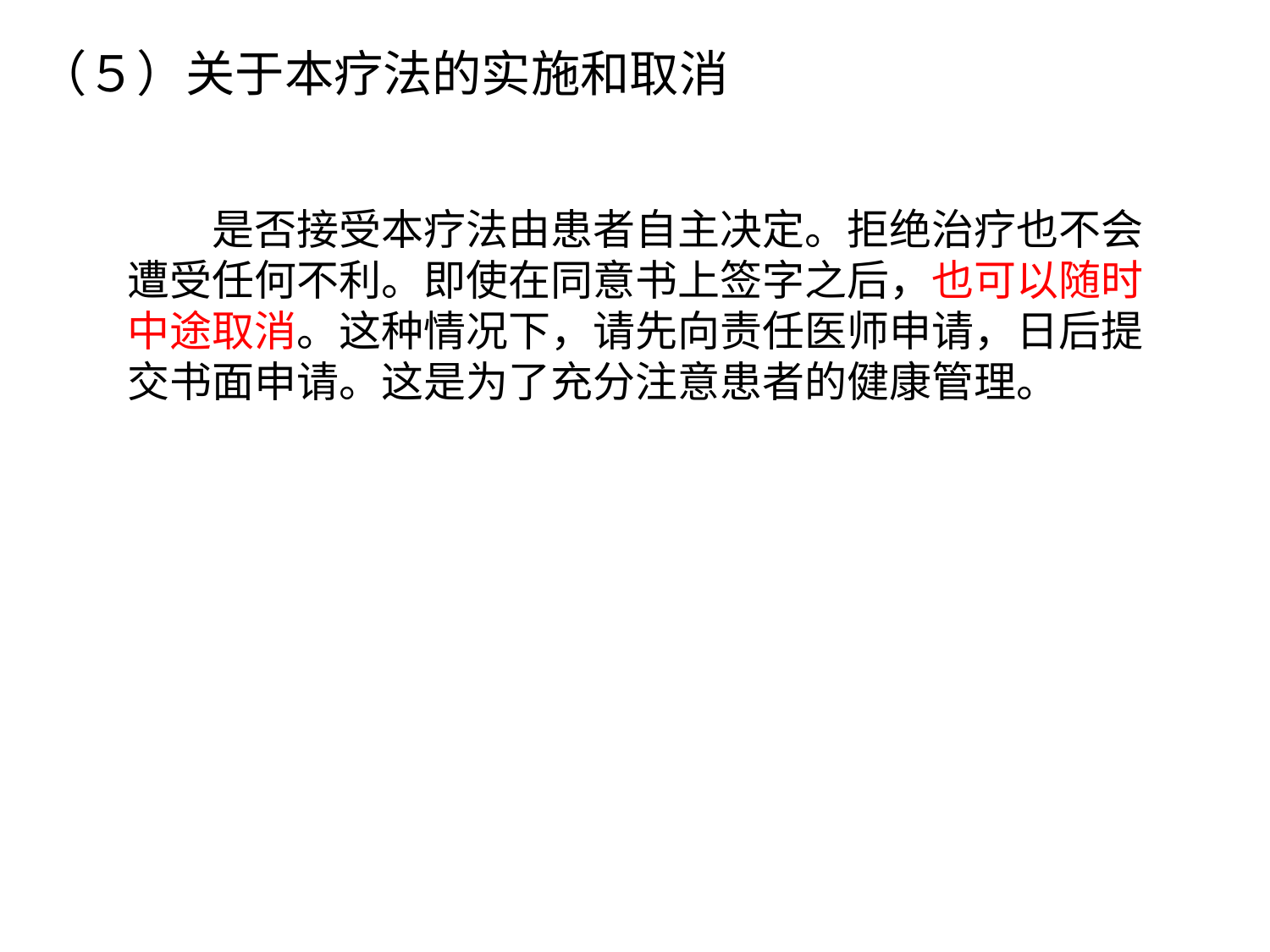

（５）关于本疗法的实施和取消
　　是否接受本疗法由患者自主决定。拒绝治疗也不会遭受任何不利。即使在同意书上签字之后，也可以随时中途取消。这种情况下，请先向责任医师申请，日后提交书面申请。这是为了充分注意患者的健康管理。